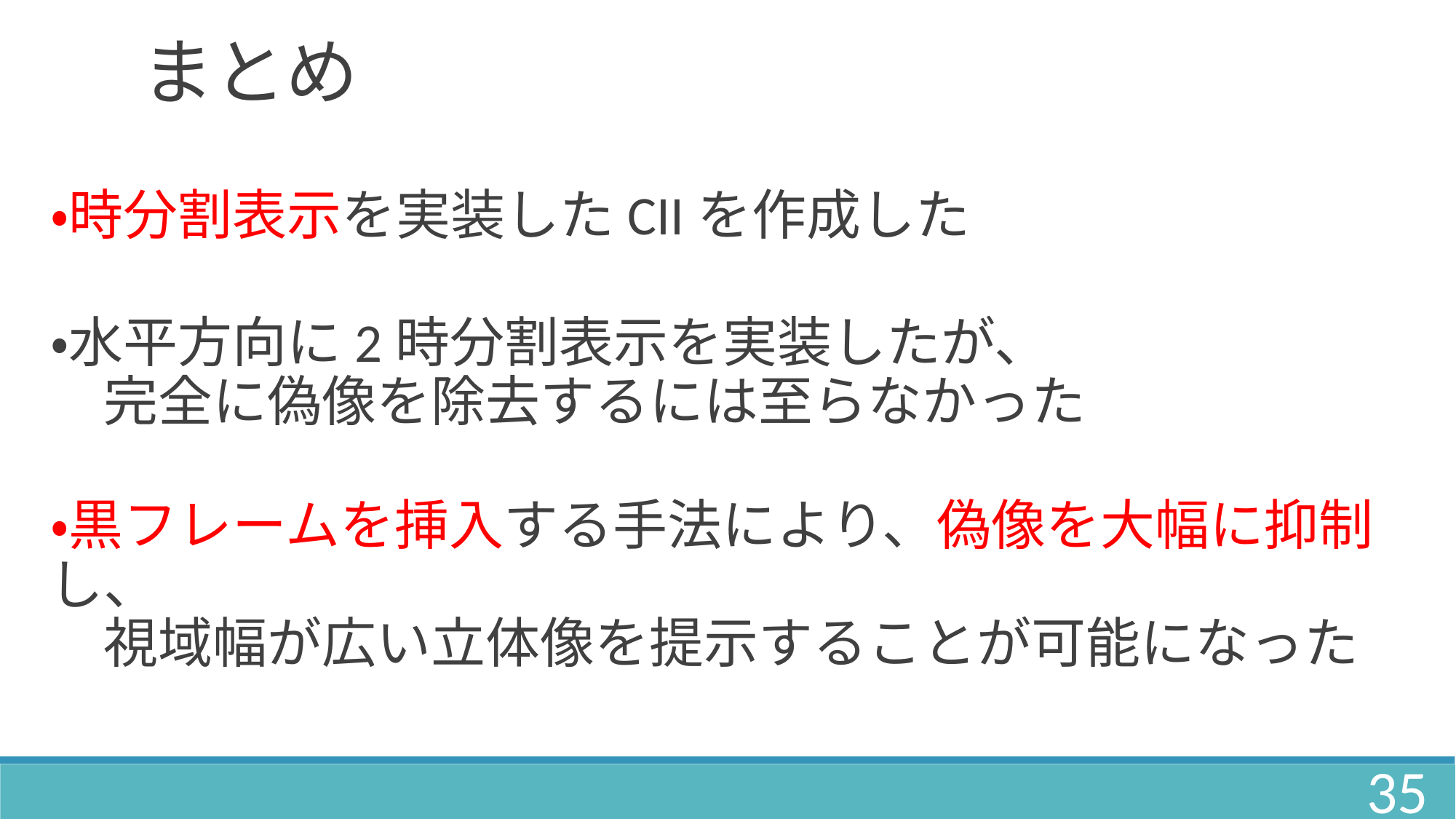

まとめ
・時分割表示を実装したCIIを作成した

・水平方向に2時分割表示を実装したが、
　完全に偽像を除去するには至らなかった

・黒フレームを挿入する手法により、偽像を大幅に抑制し、
　視域幅が広い立体像を提示することが可能になった
35